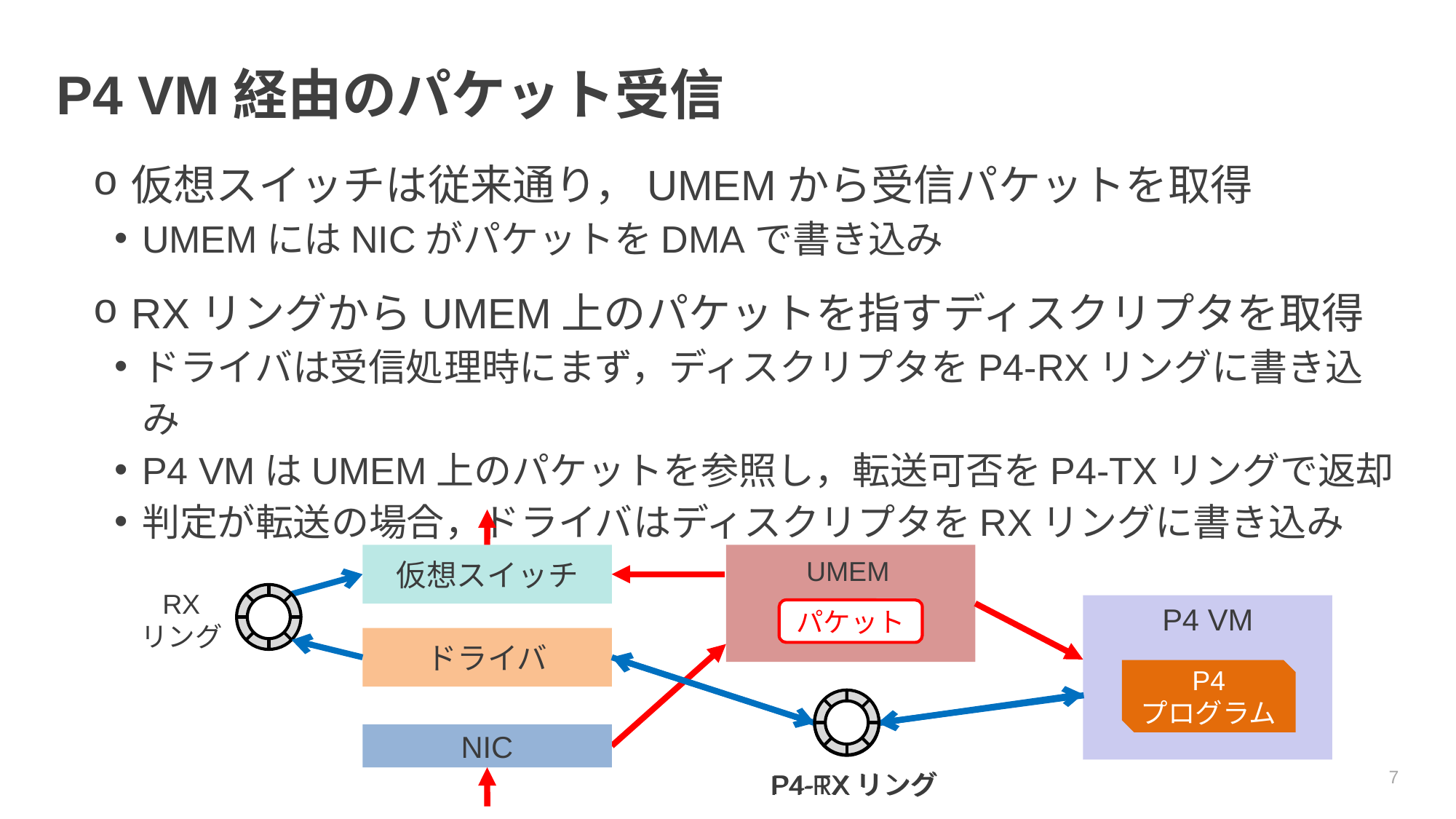

# P4 VM経由のパケット受信
仮想スイッチは従来通り，UMEMから受信パケットを取得
UMEMにはNICがパケットをDMAで書き込み
RXリングからUMEM上のパケットを指すディスクリプタを取得
ドライバは受信処理時にまず，ディスクリプタをP4-RXリングに書き込み
P4 VMはUMEM上のパケットを参照し，転送可否をP4-TXリングで返却
判定が転送の場合，ドライバはディスクリプタをRXリングに書き込み
仮想スイッチ

UMEM
RX
リング

P4 VM
P4
プログラム
パケット
ドライバ

NIC
7
 P4-TXリング
 P4-RXリング